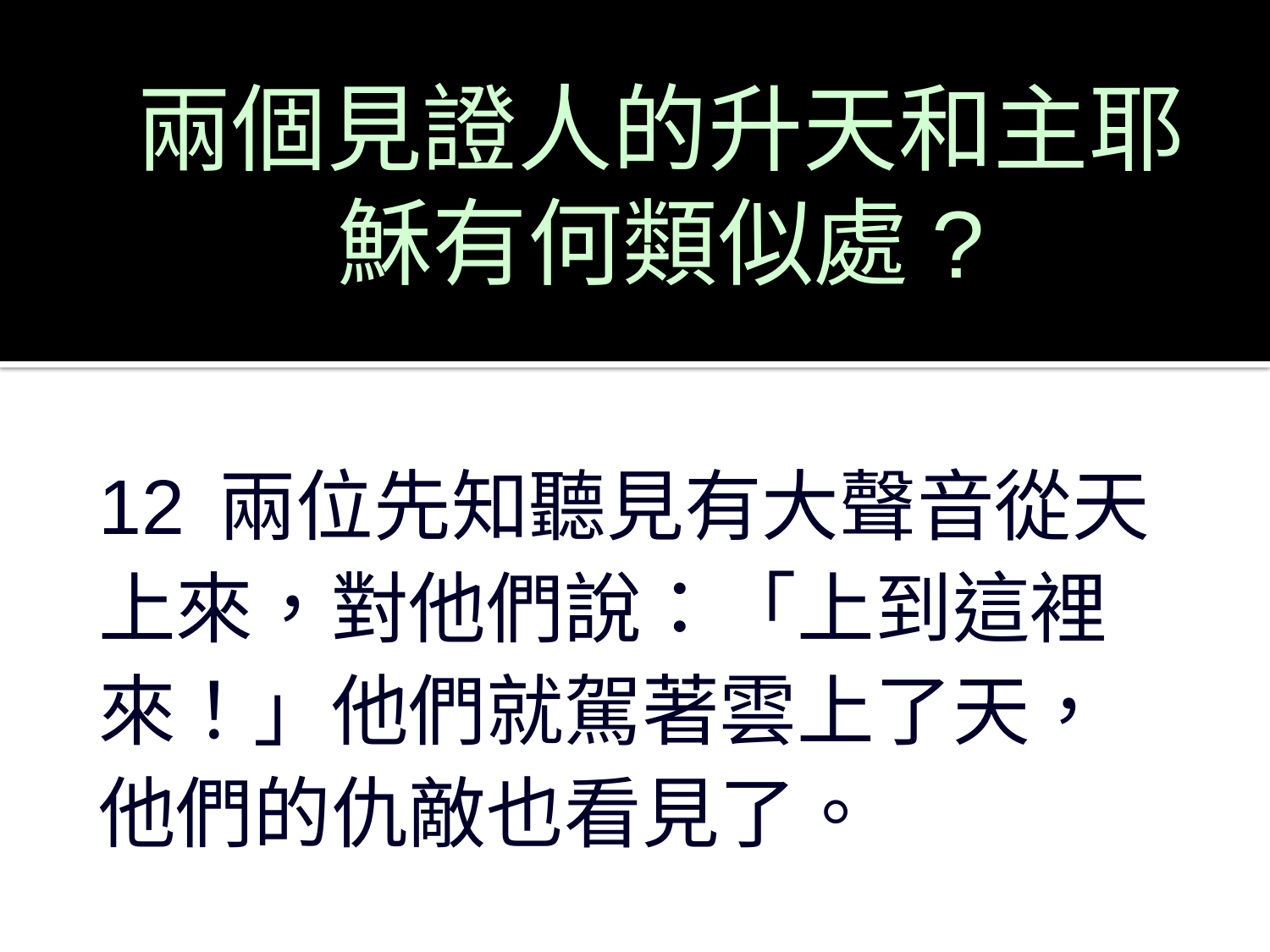

# 兩個見證人的升天和主耶穌有何類似處?
12 兩位先知聽見有大聲音從天上來，對他們說：「上到這裡來！」他們就駕著雲上了天，他們的仇敵也看見了。